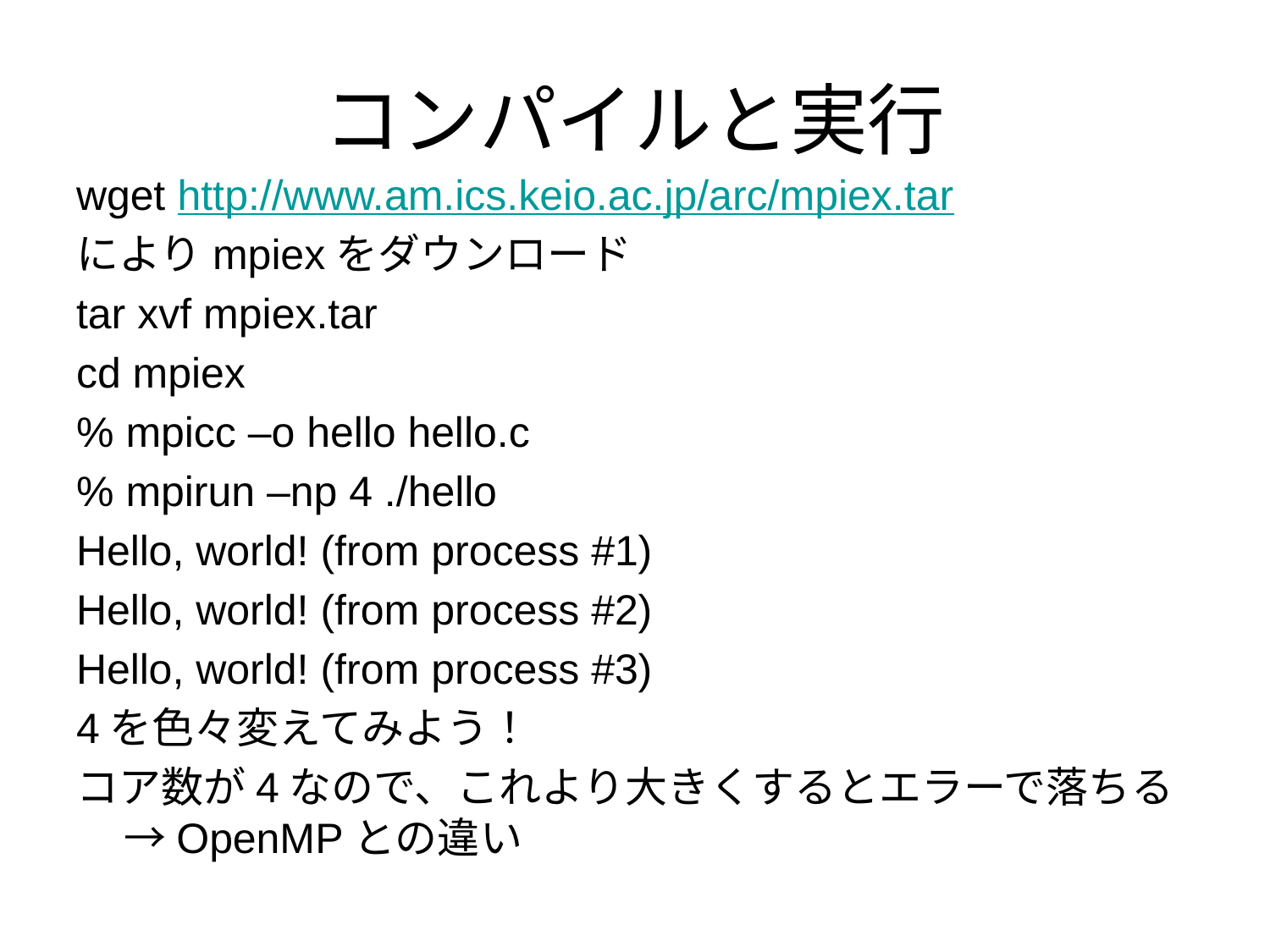

# コンパイルと実行
wget http://www.am.ics.keio.ac.jp/arc/mpiex.tar
によりmpiexをダウンロード
tar xvf mpiex.tar
cd mpiex
% mpicc –o hello hello.c
% mpirun –np 4 ./hello
Hello, world! (from process #1)
Hello, world! (from process #2)
Hello, world! (from process #3)
4を色々変えてみよう！
コア数が4なので、これより大きくするとエラーで落ちる→OpenMPとの違い